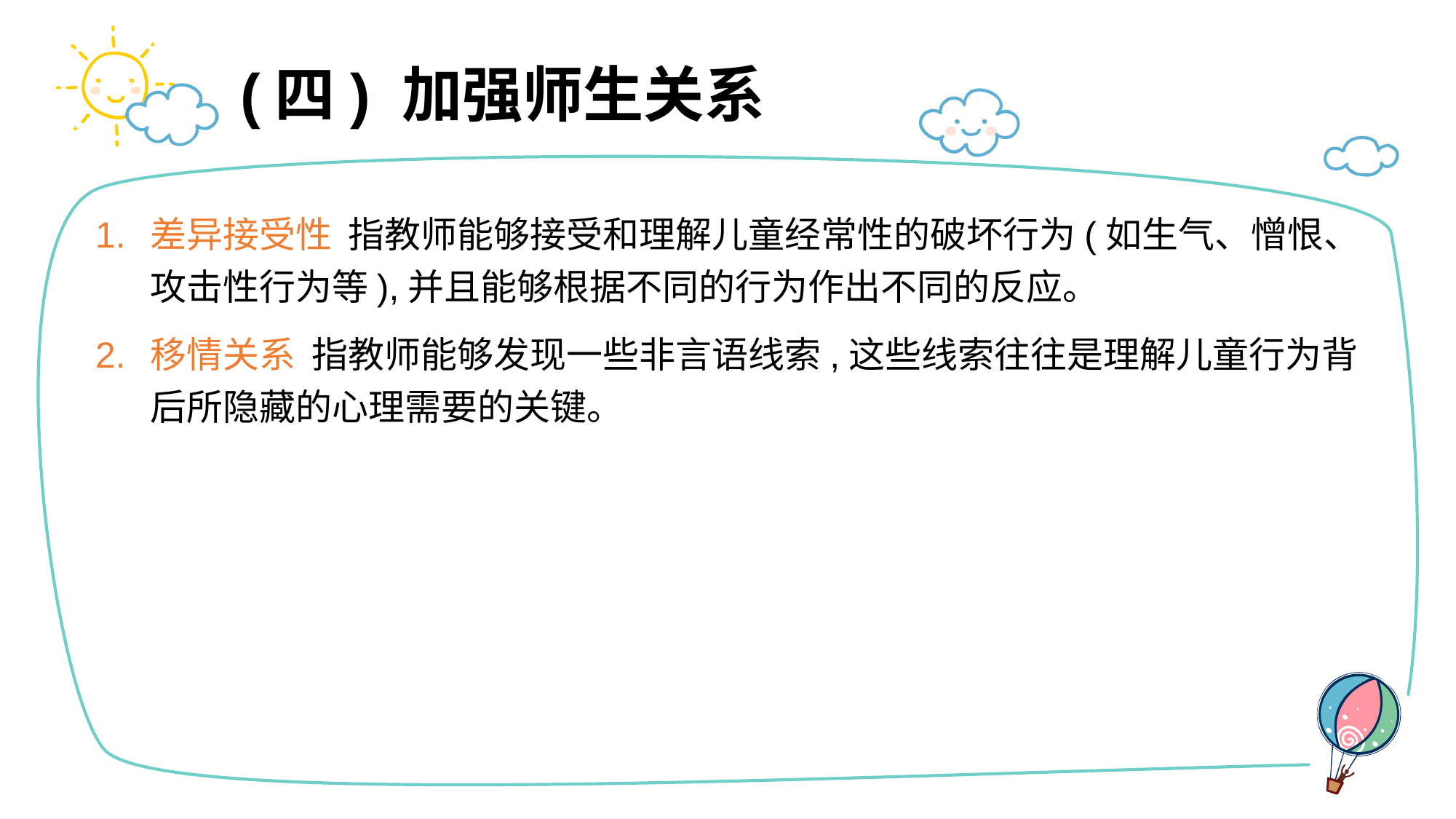

# (四) 加强师生关系
差异接受性  指教师能够接受和理解儿童经常性的破坏行为(如生气、憎恨、攻击性行为等),并且能够根据不同的行为作出不同的反应。
移情关系  指教师能够发现一些非言语线索,这些线索往往是理解儿童行为背后所隐藏的心理需要的关键。